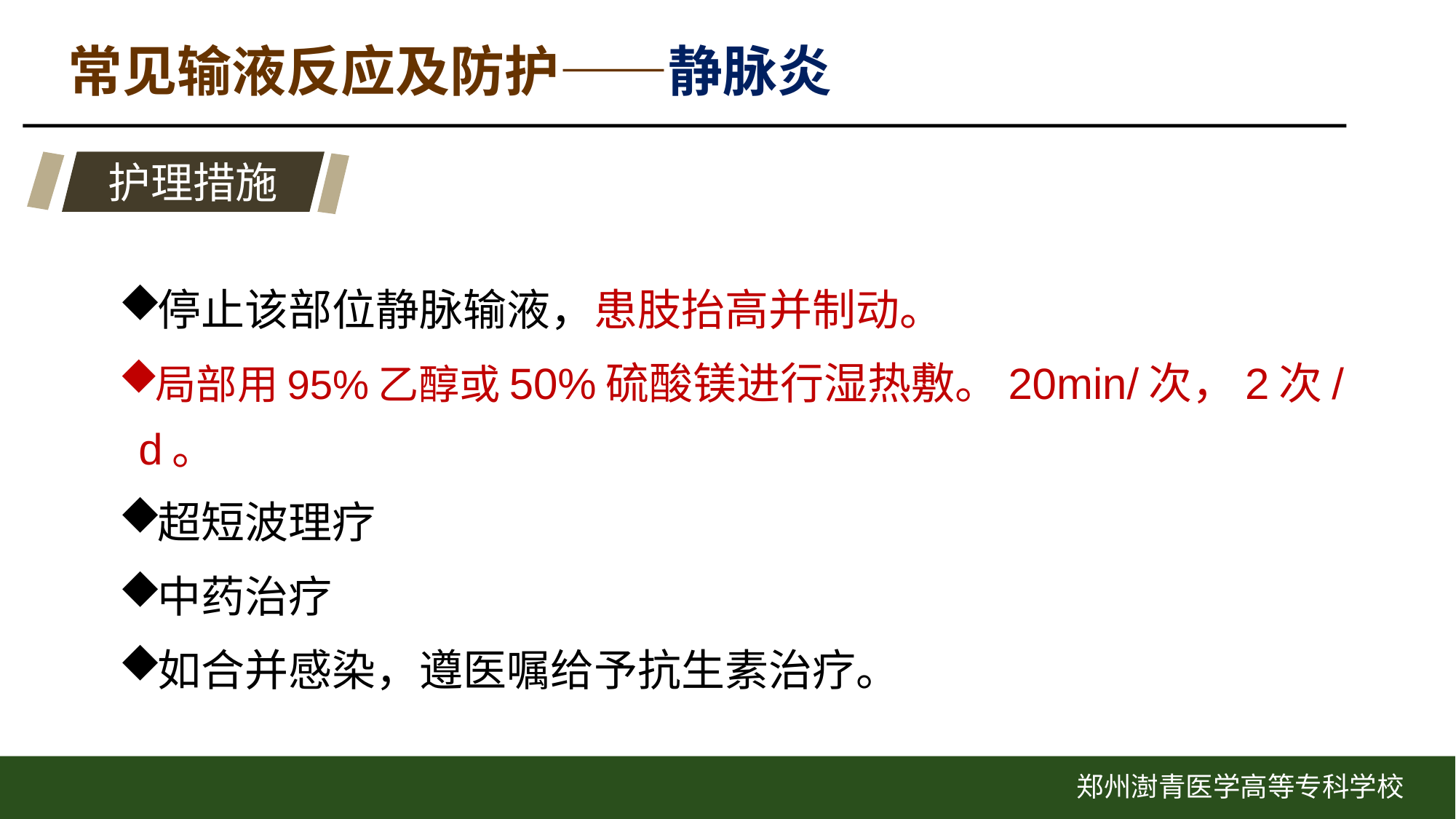

常见输液反应及防护——静脉炎

护理措施

停止该部位静脉输液，患肢抬高并制动。
局部用95%乙醇或50%硫酸镁进行湿热敷。20min/次，2次/d。
超短波理疗
中药治疗
如合并感染，遵医嘱给予抗生素治疗。
郑州澍青医学高等专科学校